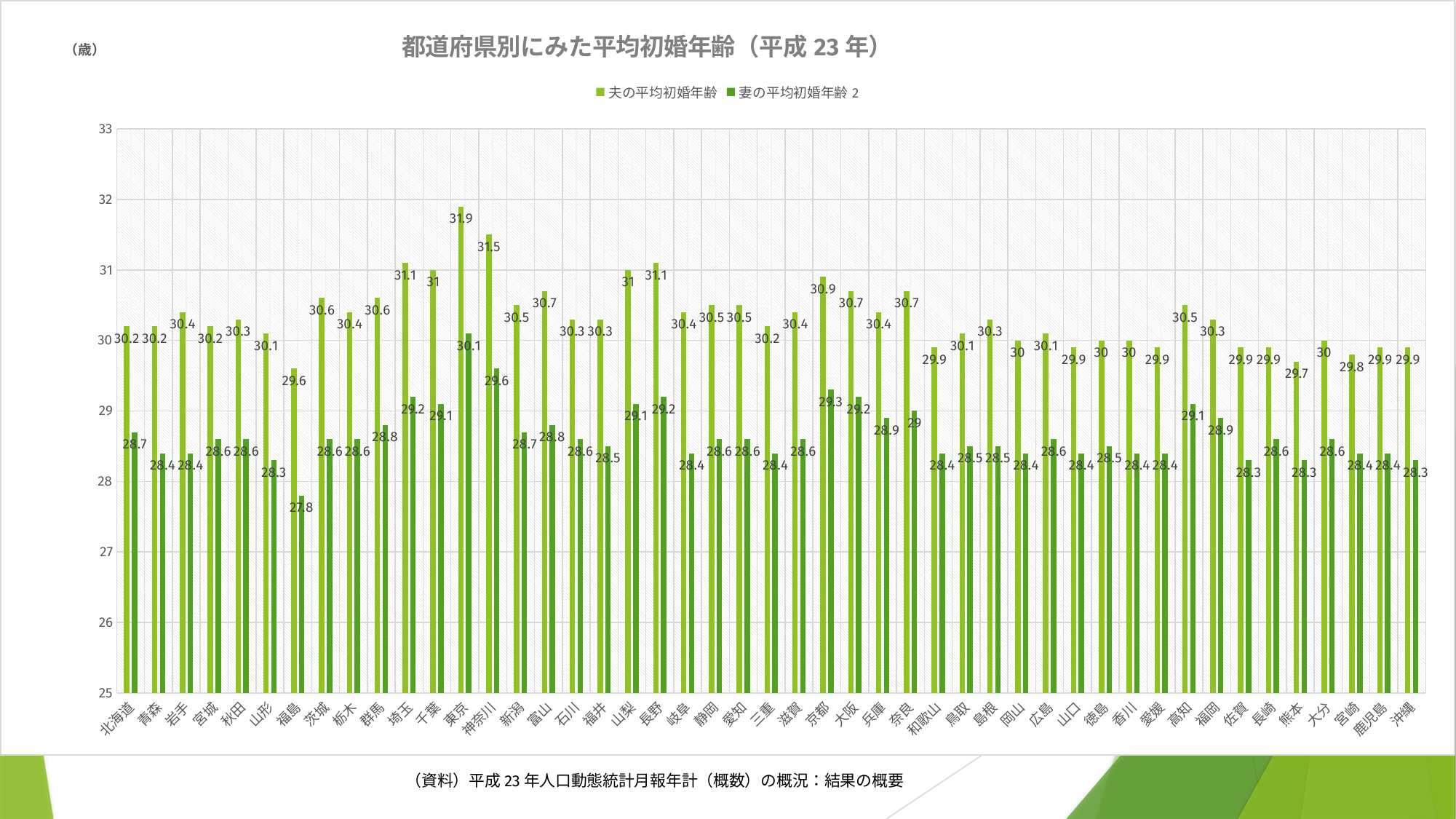

### Chart: 都道府県別にみた平均初婚年齢（平成23年）

| Category |  |  |
|---|---|---|
| 北海道 | 30.2 | 28.7 |
| 青森 | 30.2 | 28.4 |
| 岩手 | 30.4 | 28.4 |
| 宮城 | 30.2 | 28.6 |
| 秋田 | 30.3 | 28.6 |
| 山形 | 30.1 | 28.3 |
| 福島 | 29.6 | 27.8 |
| 茨城 | 30.6 | 28.6 |
| 栃木 | 30.4 | 28.6 |
| 群馬 | 30.6 | 28.8 |
| 埼玉 | 31.1 | 29.2 |
| 千葉 | 31.0 | 29.1 |
| 東京 | 31.9 | 30.1 |
| 神奈川 | 31.5 | 29.6 |
| 新潟 | 30.5 | 28.7 |
| 富山 | 30.7 | 28.8 |
| 石川 | 30.3 | 28.6 |
| 福井 | 30.3 | 28.5 |
| 山梨 | 31.0 | 29.1 |
| 長野 | 31.1 | 29.2 |
| 岐阜 | 30.4 | 28.4 |
| 静岡 | 30.5 | 28.6 |
| 愛知 | 30.5 | 28.6 |
| 三重 | 30.2 | 28.4 |
| 滋賀 | 30.4 | 28.6 |
| 京都 | 30.9 | 29.3 |
| 大阪 | 30.7 | 29.2 |
| 兵庫 | 30.4 | 28.9 |
| 奈良 | 30.7 | 29.0 |
| 和歌山 | 29.9 | 28.4 |
| 鳥取 | 30.1 | 28.5 |
| 島根 | 30.3 | 28.5 |
| 岡山 | 30.0 | 28.4 |
| 広島 | 30.1 | 28.6 |
| 山口 | 29.9 | 28.4 |
| 徳島 | 30.0 | 28.5 |
| 香川 | 30.0 | 28.4 |
| 愛媛 | 29.9 | 28.4 |
| 高知 | 30.5 | 29.1 |
| 福岡 | 30.3 | 28.9 |
| 佐賀 | 29.9 | 28.3 |
| 長崎 | 29.9 | 28.6 |
| 熊本 | 29.7 | 28.3 |
| 大分 | 30.0 | 28.6 |
| 宮崎 | 29.8 | 28.4 |
| 鹿児島 | 29.9 | 28.4 |
| 沖縄 | 29.9 | 28.3 |
#

（資料）平成23年人口動態統計月報年計（概数）の概況：結果の概要